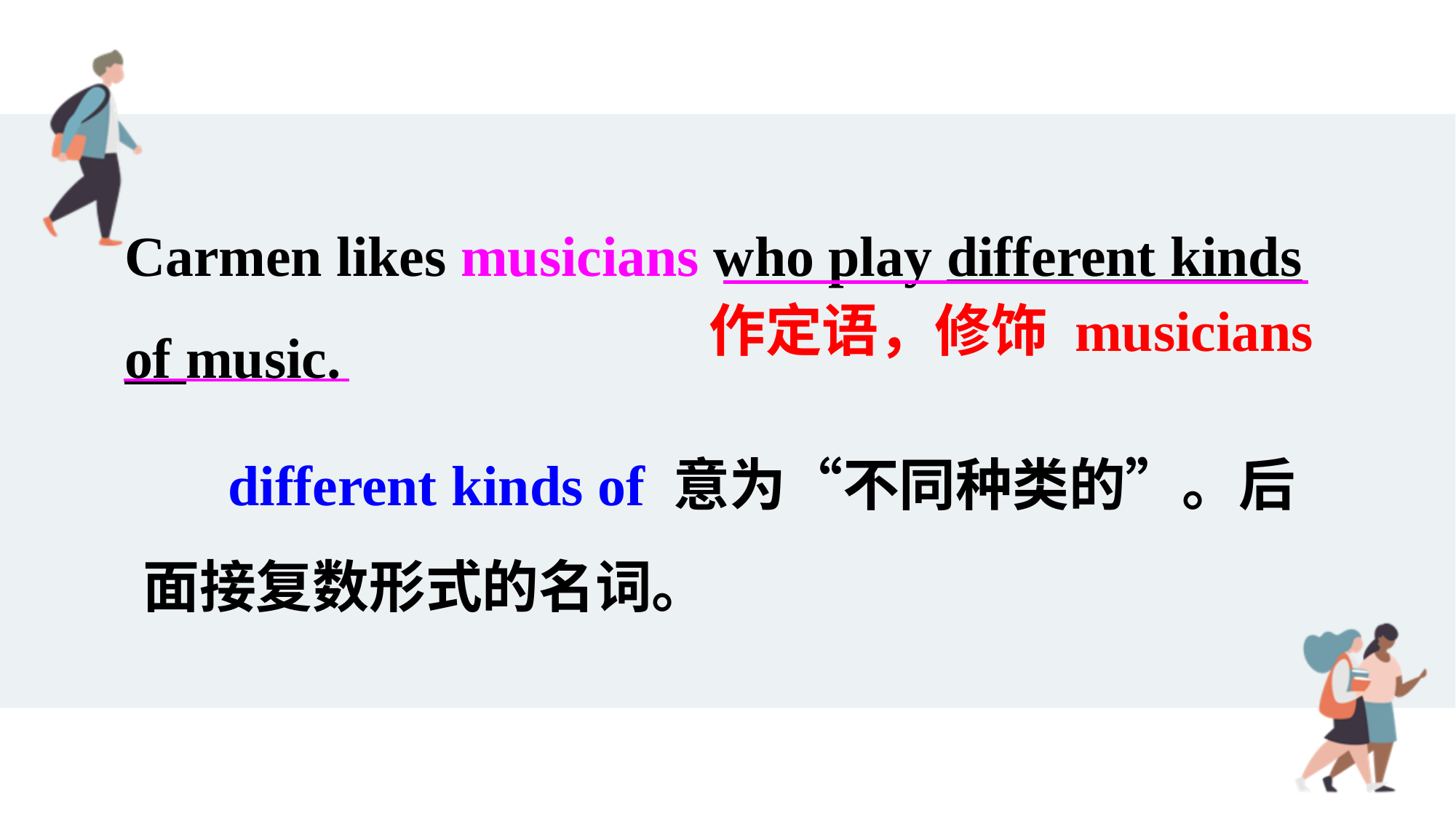

Carmen likes musicians who play different kinds of music.
作定语，修饰 musicians
      different kinds of 意为“不同种类的”。后面接复数形式的名词。